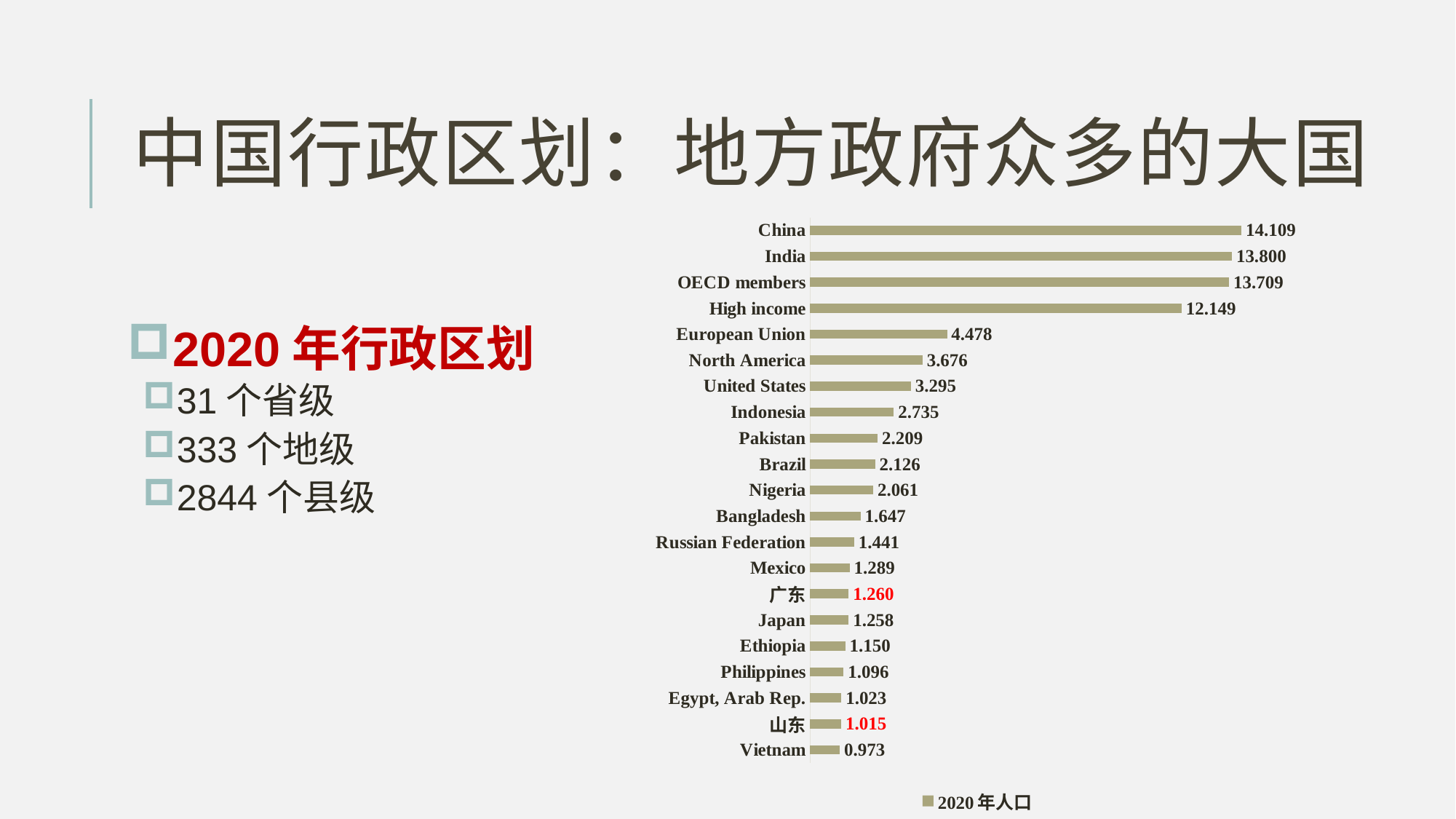

# 中国行政区划：地方政府众多的大国

### Chart

| Category | 2020年人口 |
|---|---|
| Vietnam | 0.97338583 |
| 山东 | 1.015 |
| Egypt, Arab Rep. | 1.02334403 |
| Philippines | 1.09581085 |
| Ethiopia | 1.14963583 |
| Japan | 1.25836021 |
| 广东 | 1.26 |
| Mexico | 1.28932753 |
| Russian Federation | 1.4410408 |
| Bangladesh | 1.64689383 |
| Nigeria | 2.06139587 |
| Brazil | 2.12559409 |
| Pakistan | 2.20892331 |
| Indonesia | 2.73523621 |
| United States | 3.29484123 |
| North America | 3.67553264 |
| European Union | 4.478014179999995 |
| High income | 12.1493023 |
| OECD members | 13.70858752 |
| India | 13.80004385 |
| China | 14.10929362 |
2020年行政区划
31个省级
333个地级
2844个县级